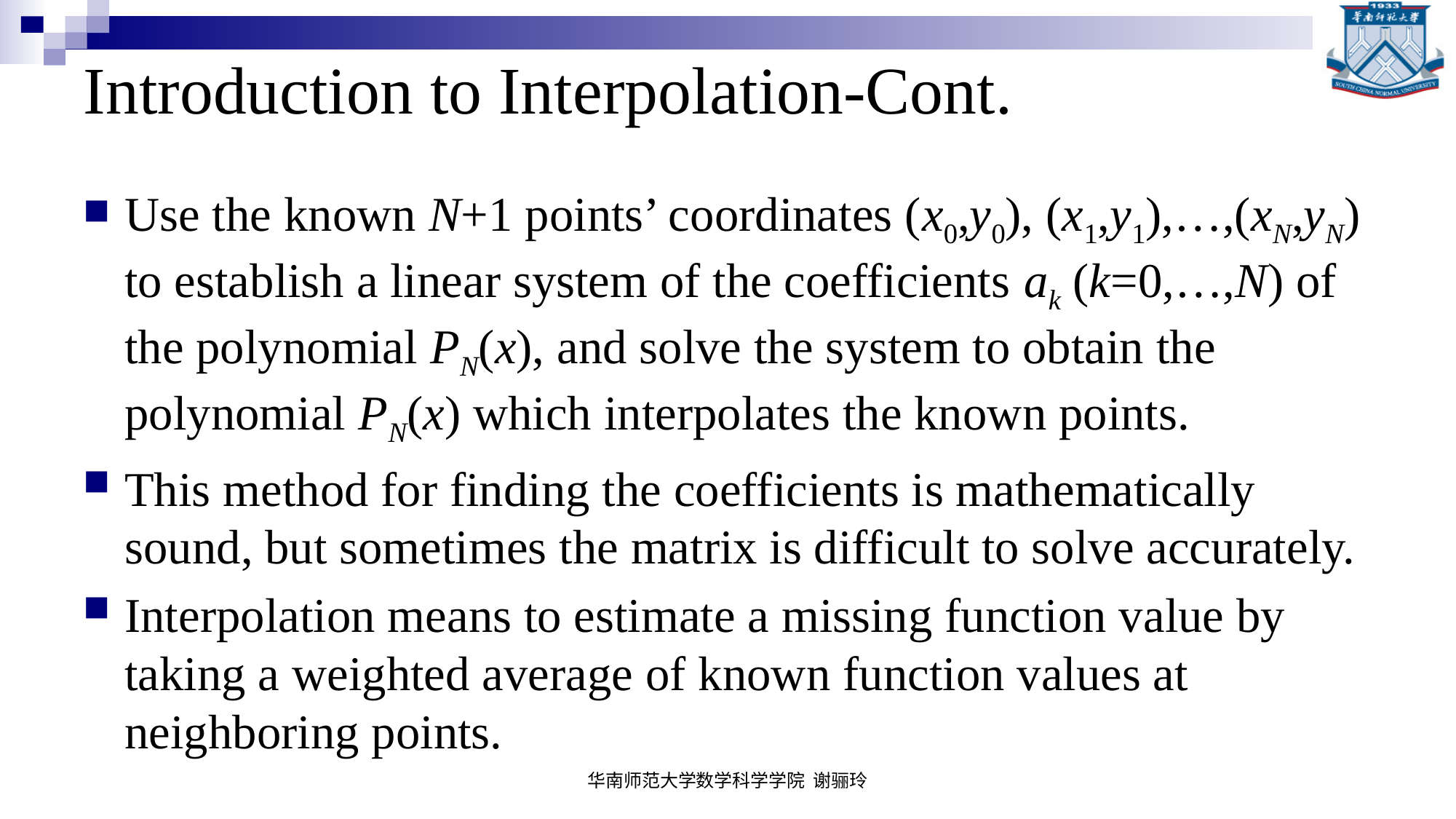

# Introduction to Interpolation-Cont.
Use the known N+1 points’ coordinates (x0,y0), (x1,y1),…,(xN,yN) to establish a linear system of the coefficients ak (k=0,…,N) of the polynomial PN(x), and solve the system to obtain the polynomial PN(x) which interpolates the known points.
This method for finding the coefficients is mathematically sound, but sometimes the matrix is difficult to solve accurately.
Interpolation means to estimate a missing function value by taking a weighted average of known function values at neighboring points.
华南师范大学数学科学学院  谢骊玲